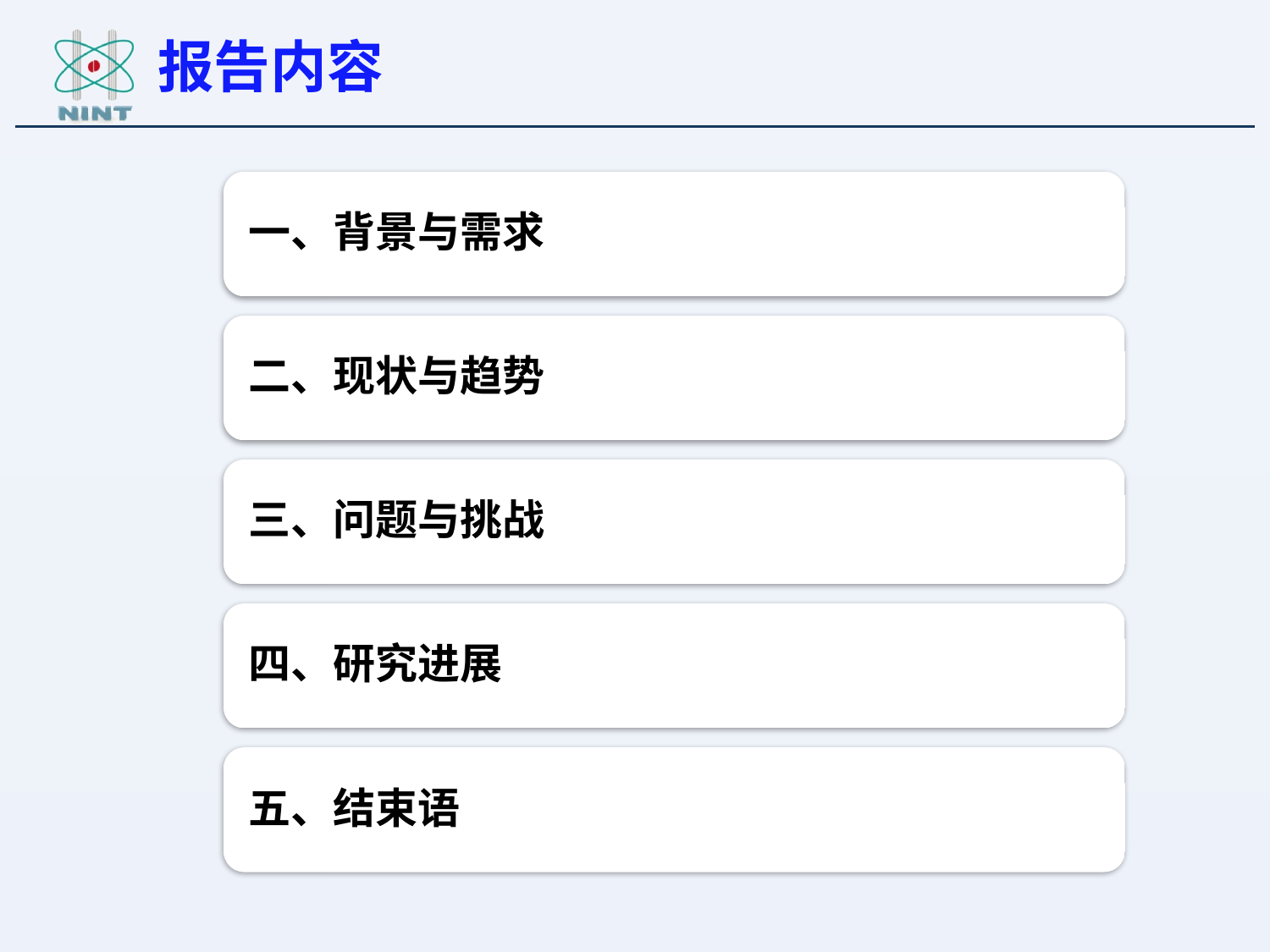

# 报告内容
一、背景与需求
二、现状与趋势
三、问题与挑战
四、研究进展
五、结束语